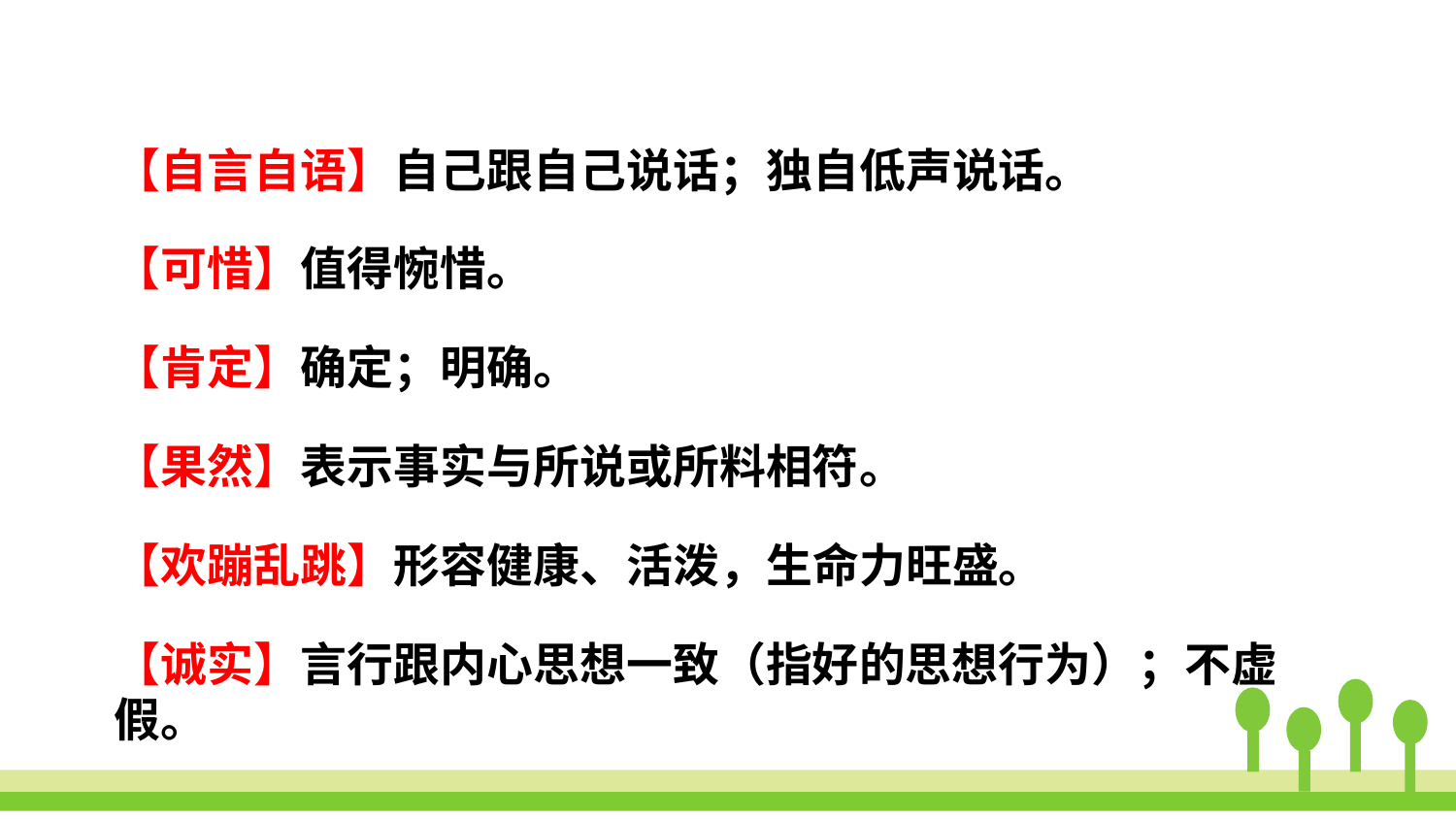

【自言自语】自己跟自己说话；独自低声说话。
【可惜】值得惋惜。
【肯定】确定；明确。
【果然】表示事实与所说或所料相符。
【欢蹦乱跳】形容健康、活泼，生命力旺盛。
【诚实】言行跟内心思想一致（指好的思想行为）；不虚假。